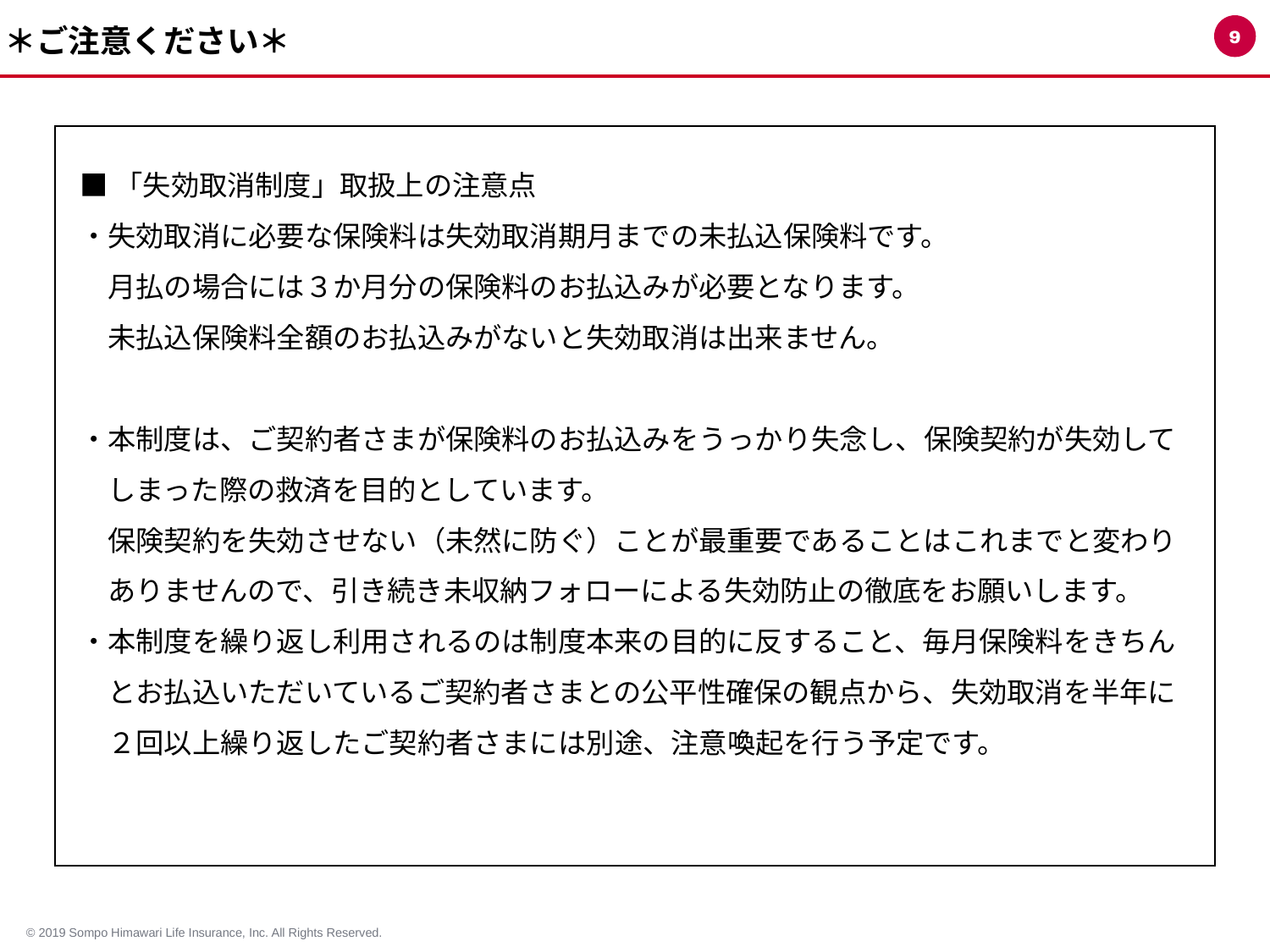

# ＊ご注意ください＊
■「失効取消制度」取扱上の注意点
・失効取消に必要な保険料は失効取消期月までの未払込保険料です。
　月払の場合には３か月分の保険料のお払込みが必要となります。
　未払込保険料全額のお払込みがないと失効取消は出来ません。

・本制度は、ご契約者さまが保険料のお払込みをうっかり失念し、保険契約が失効して
　しまった際の救済を目的としています。
　保険契約を失効させない（未然に防ぐ）ことが最重要であることはこれまでと変わり
　ありませんので、引き続き未収納フォローによる失効防止の徹底をお願いします。
・本制度を繰り返し利用されるのは制度本来の目的に反すること、毎月保険料をきちん
　とお払込いただいているご契約者さまとの公平性確保の観点から、失効取消を半年に
　２回以上繰り返したご契約者さまには別途、注意喚起を行う予定です。